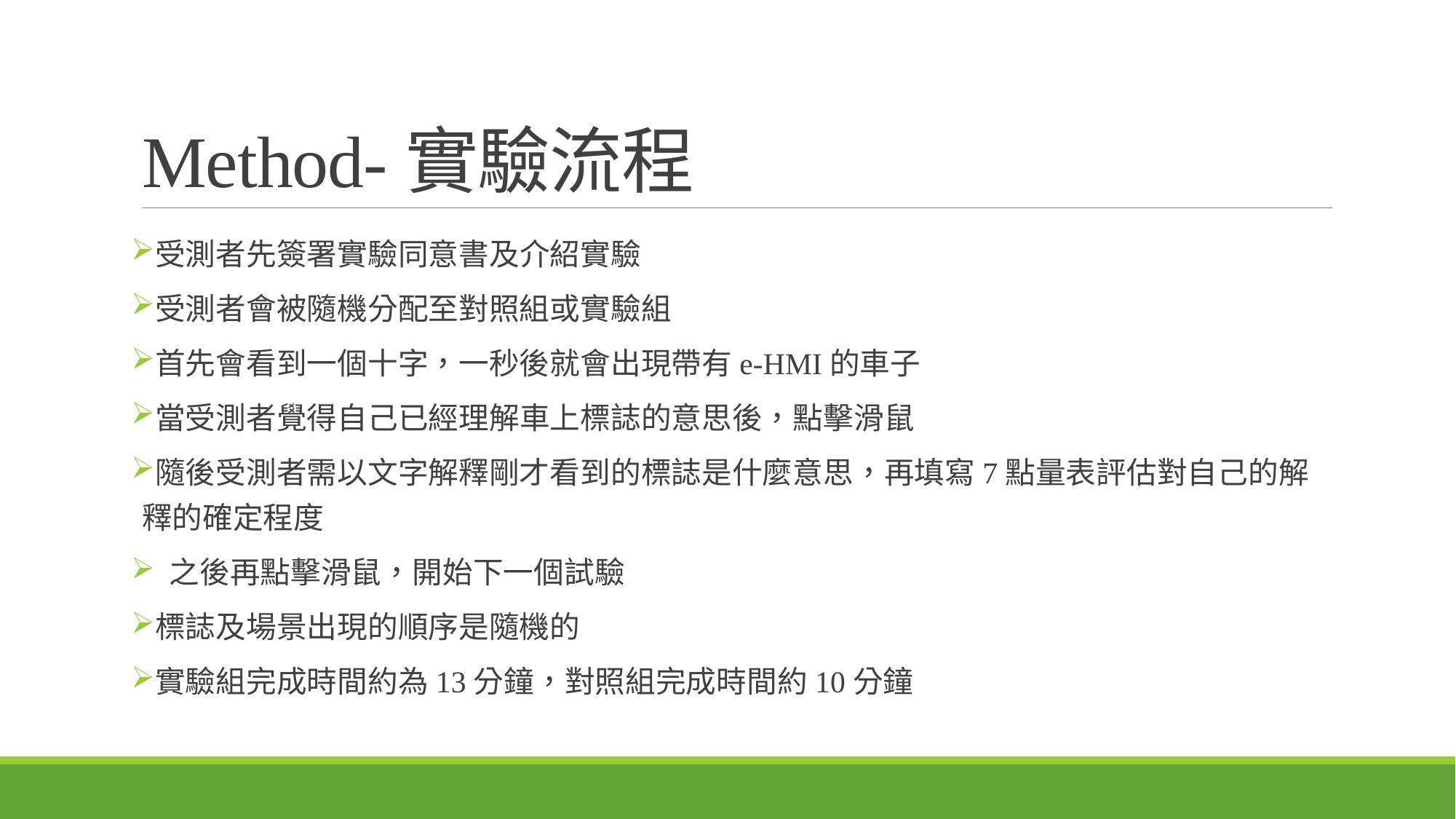

# Method-實驗流程
受測者先簽署實驗同意書及介紹實驗
受測者會被隨機分配至對照組或實驗組
首先會看到一個十字，一秒後就會出現帶有e-HMI的車子
當受測者覺得自己已經理解車上標誌的意思後，點擊滑鼠
隨後受測者需以文字解釋剛才看到的標誌是什麼意思，再填寫7點量表評估對自己的解釋的確定程度
 之後再點擊滑鼠，開始下一個試驗
標誌及場景出現的順序是隨機的
實驗組完成時間約為13分鐘，對照組完成時間約10分鐘